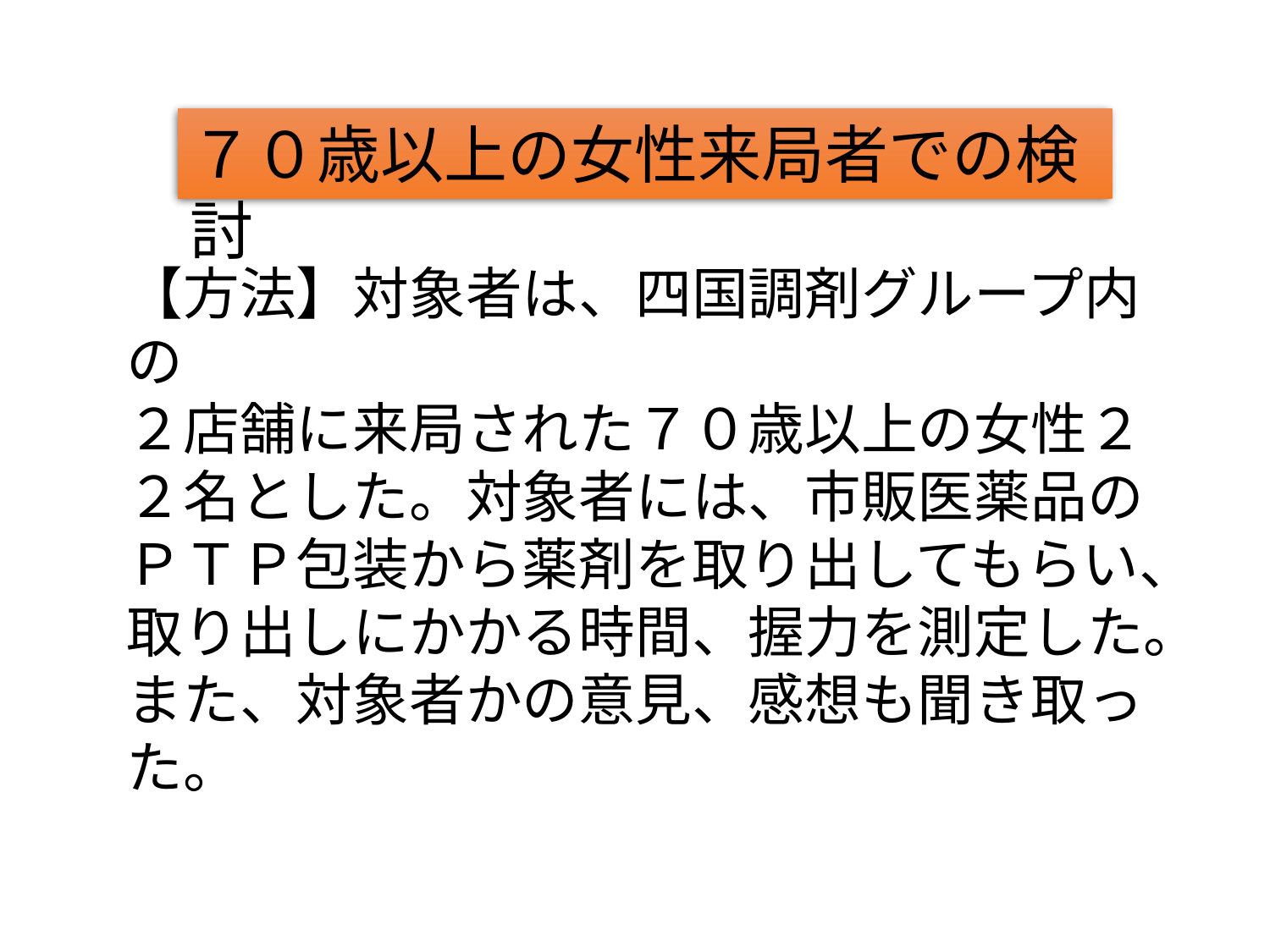

７０歳以上の女性来局者での検討
【方法】対象者は、四国調剤グループ内の
２店舗に来局された７０歳以上の女性２２名とした。対象者には、市販医薬品のＰＴＰ包装から薬剤を取り出してもらい、取り出しにかかる時間、握力を測定した。また、対象者かの意見、感想も聞き取った。